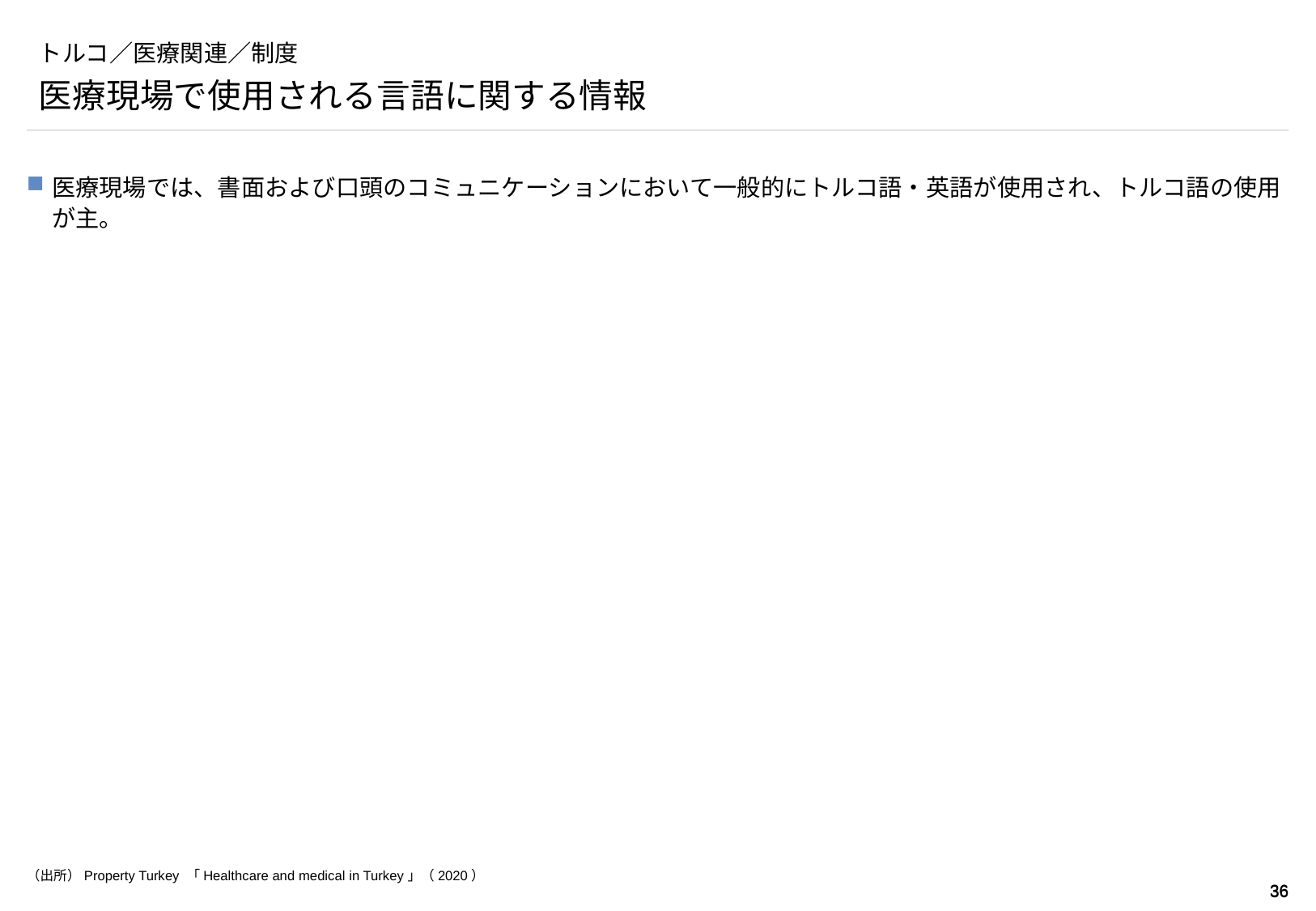

# トルコ／医療関連／制度
医療現場で使用される言語に関する情報

医療現場では、書面および口頭のコミュニケーションにおいて一般的にトルコ語・英語が使用され、トルコ語の使用が主。
（出所）Property Turkey 「Healthcare and medical in Turkey」（2020）
36